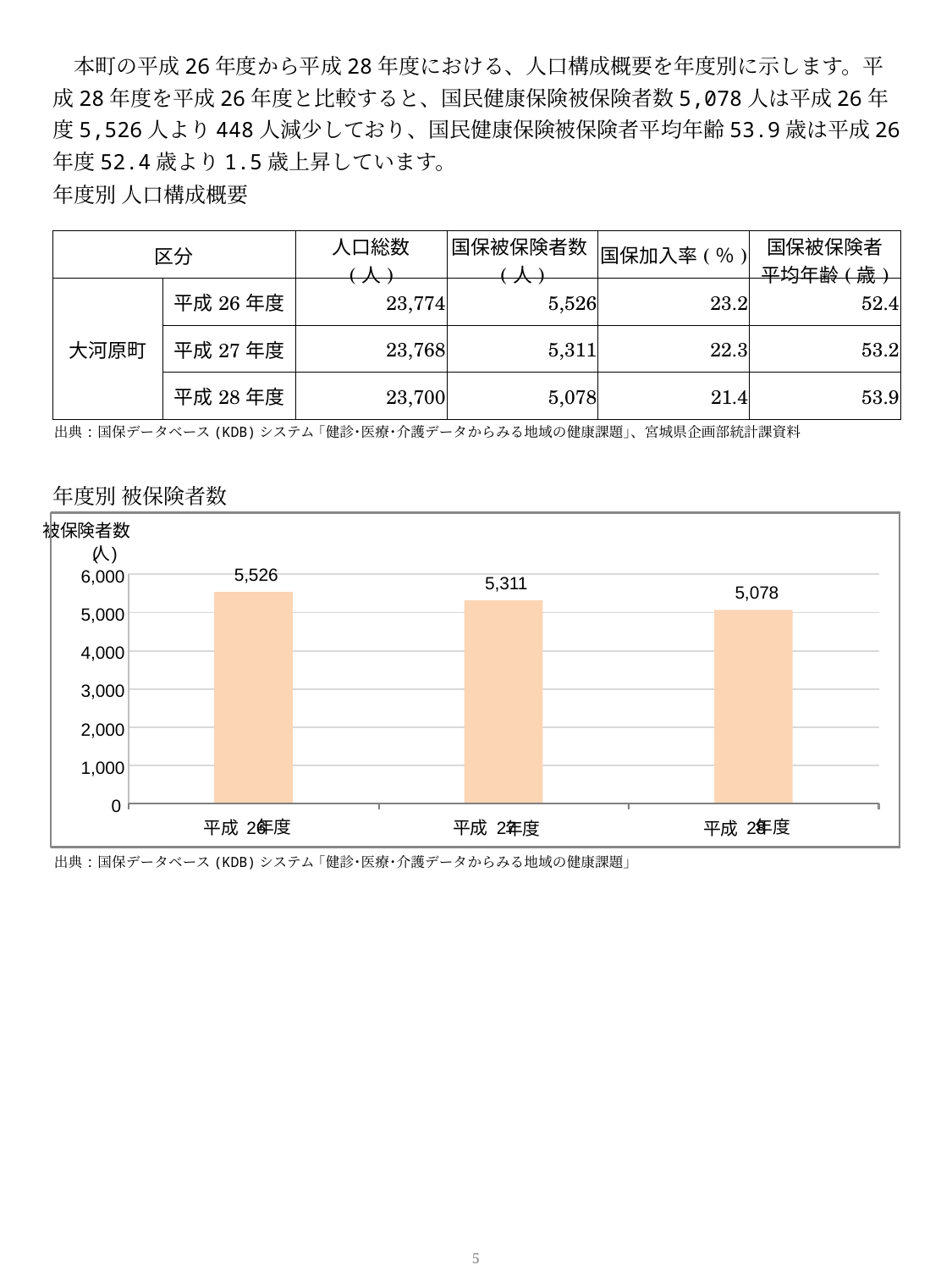

本町の平成26年度から平成28年度における、人口構成概要を年度別に示します。平成28年度を平成26年度と比較すると、国民健康保険被保険者数5,078人は平成26年度5,526人より448人減少しており、国民健康保険被保険者平均年齢53.9歳は平成26年度52.4歳より1.5歳上昇しています。

年度別 人口構成概要
| 区分 |  | 人口総数 (人) | 国保被保険者数(人) | 国保加入率(％) | 国保被保険者 平均年齢(歳) |
| --- | --- | --- | --- | --- | --- |
| 大河原町 | 平成26年度 | 23,774 | 5,526 | 23.2 | 52.4 |
|  | 平成27年度 | 23,768 | 5,311 | 22.3 | 53.2 |
|  | 平成28年度 | 23,700 | 5,078 | 21.4 | 53.9 |
出典:国保データベース(KDB)システム ｢健診･医療･介護データからみる地域の健康課題｣、宮城県企画部統計課資料

年度別 被保険者数

被保険者数
(
人
)
5,526
6,000
5,311

5,078

5,000
4,000
3,000
2,000
1,000
0

年度
年度
平成
26
平成
27
28
年度
平成
出典:国保データベース(KDB)システム ｢健診･医療･介護データからみる地域の健康課題｣
5